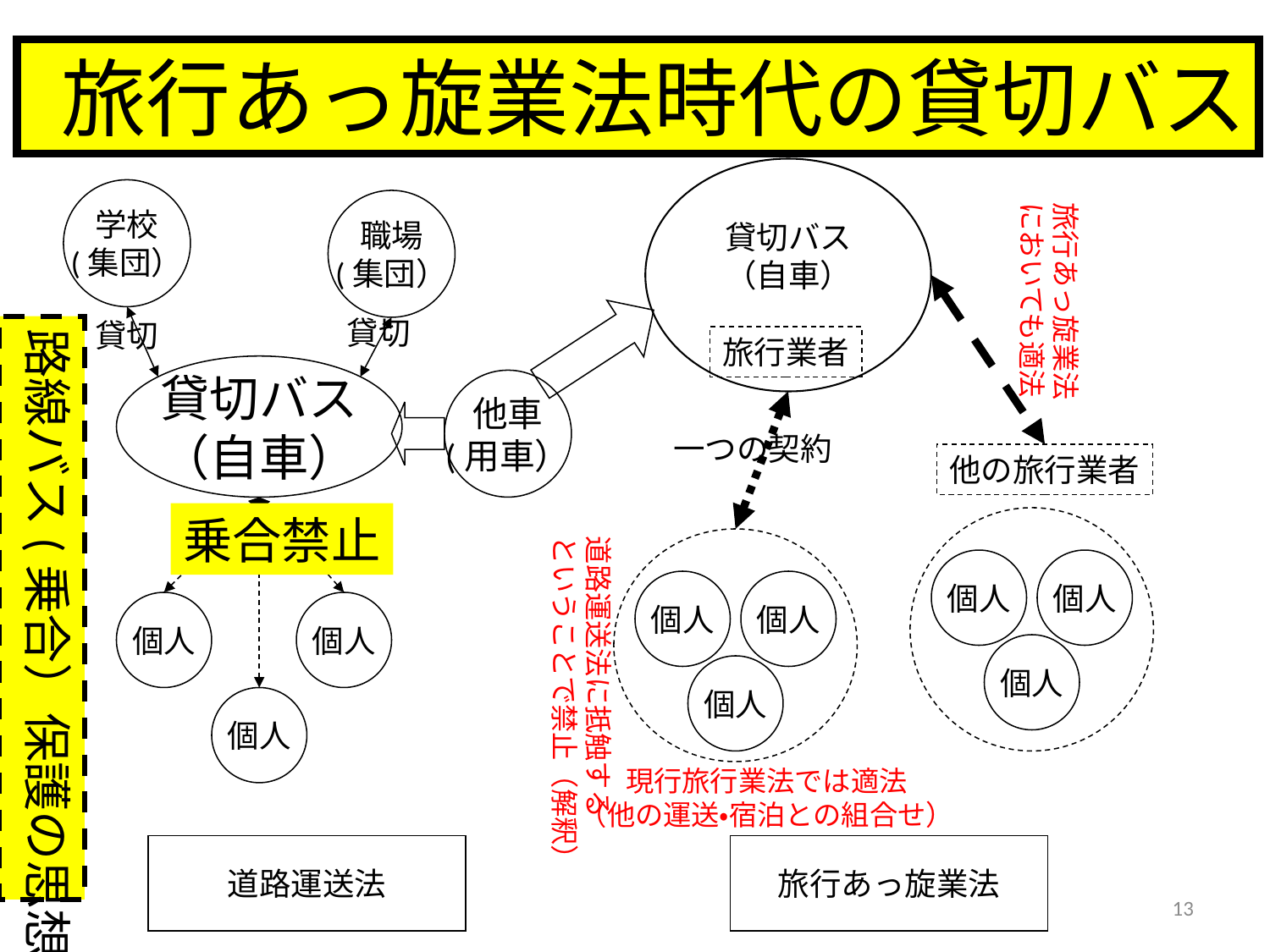

旅行あっ旋業法時代の貸切バス
貸切バス
（自車）

学校
(集団）
職場
(集団）
旅行あっ旋業法
においても適法
貸切
貸切

路線バス(乗合）保護の思想
旅行業者
貸切バス
（自車）
他車
(用車）

一つの契約
他の旅行業者
乗合禁止

道路運送法に抵触する
ということで禁止（解釈）

個人
個人
個人
個人
個人
個人
個人
個人
個人
現行旅行業法では適法
（他の運送・宿泊との組合せ）
道路運送法
旅行あっ旋業法
13